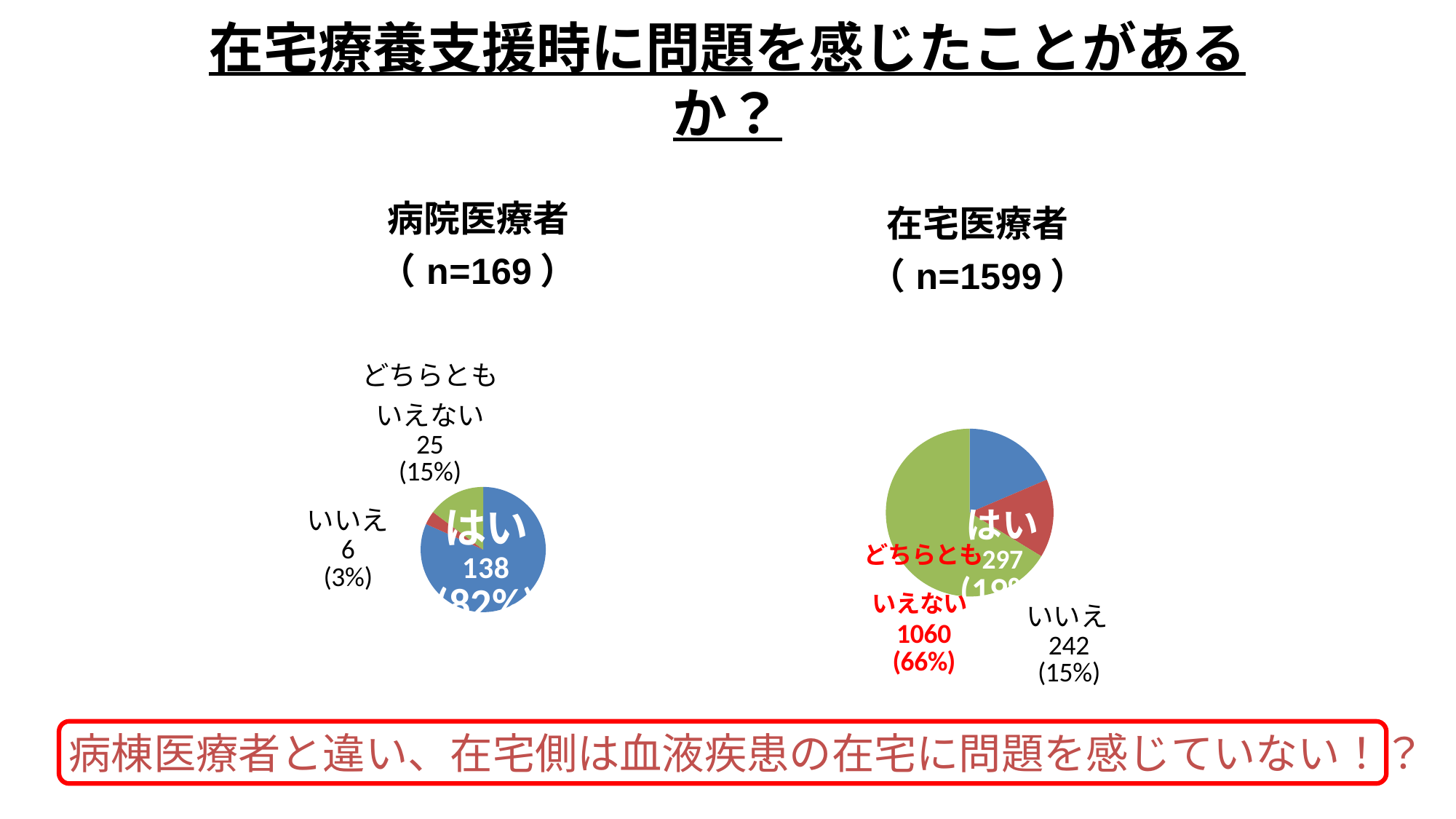

# 在宅療養支援時に問題を感じたことがあるか？

### Chart: 病院医療者
（n=169）

| Category | medical staffs at hospitals（n=169） |
|---|---|
| Yes | 138.0 |
| No | 6.0 |
| Unclear | 25.0 |

### Chart: 在宅医療者
（n=1599）

| Category | home care facility staffs（n=1599） |
|---|---|
| Yes | 297.0 |
| No | 242.0 |
| Unclear | 1060.0 |
病棟医療者と違い、在宅側は血液疾患の在宅に問題を感じていない！？